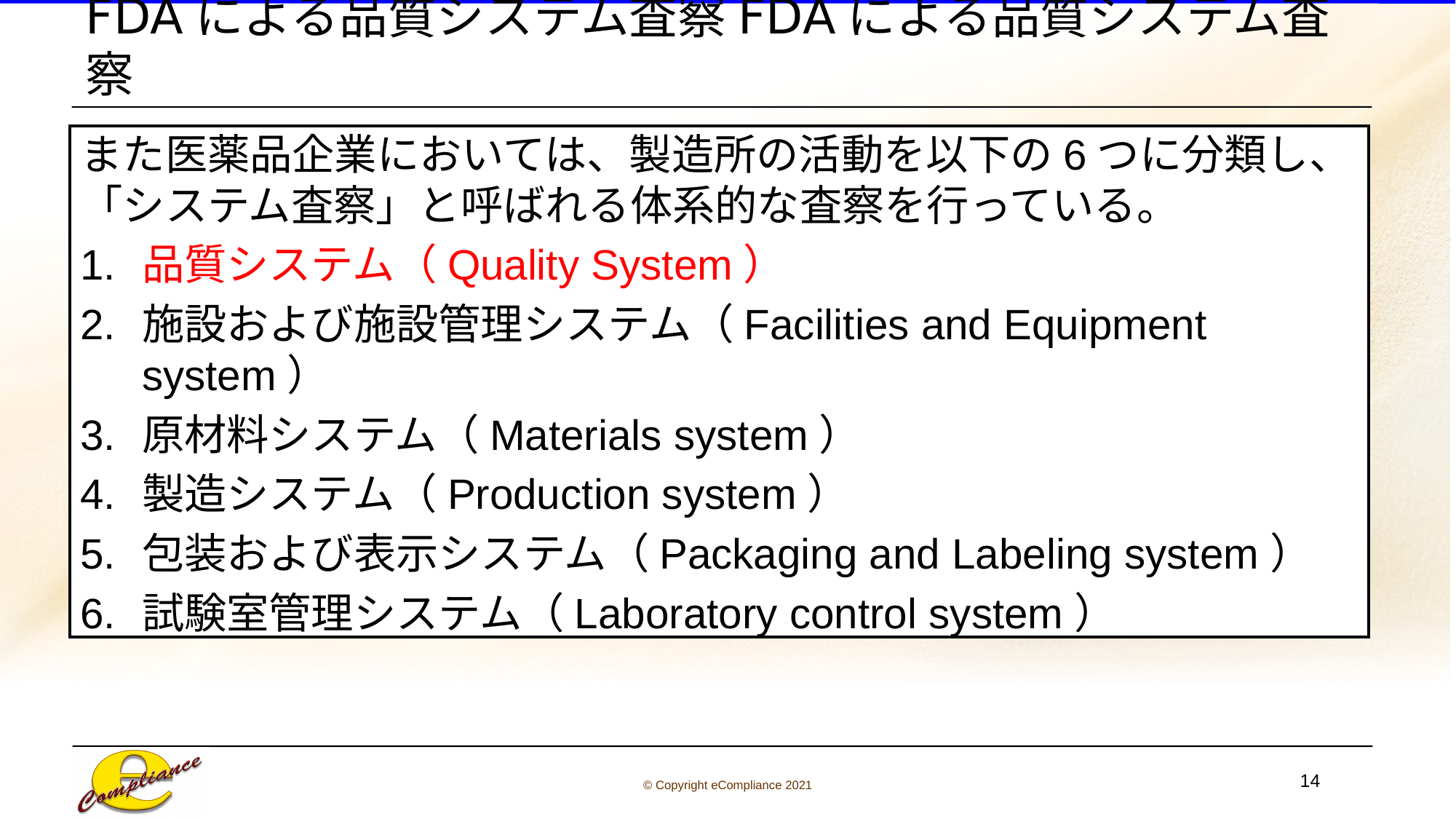

# FDAによる品質システム査察FDAによる品質システム査察
また医薬品企業においては、製造所の活動を以下の6つに分類し、「システム査察」と呼ばれる体系的な査察を行っている。
品質システム（Quality System）
施設および施設管理システム（Facilities and Equipment system）
原材料システム（Materials system）
製造システム（Production system）
包装および表示システム（Packaging and Labeling system）
試験室管理システム（Laboratory control system）